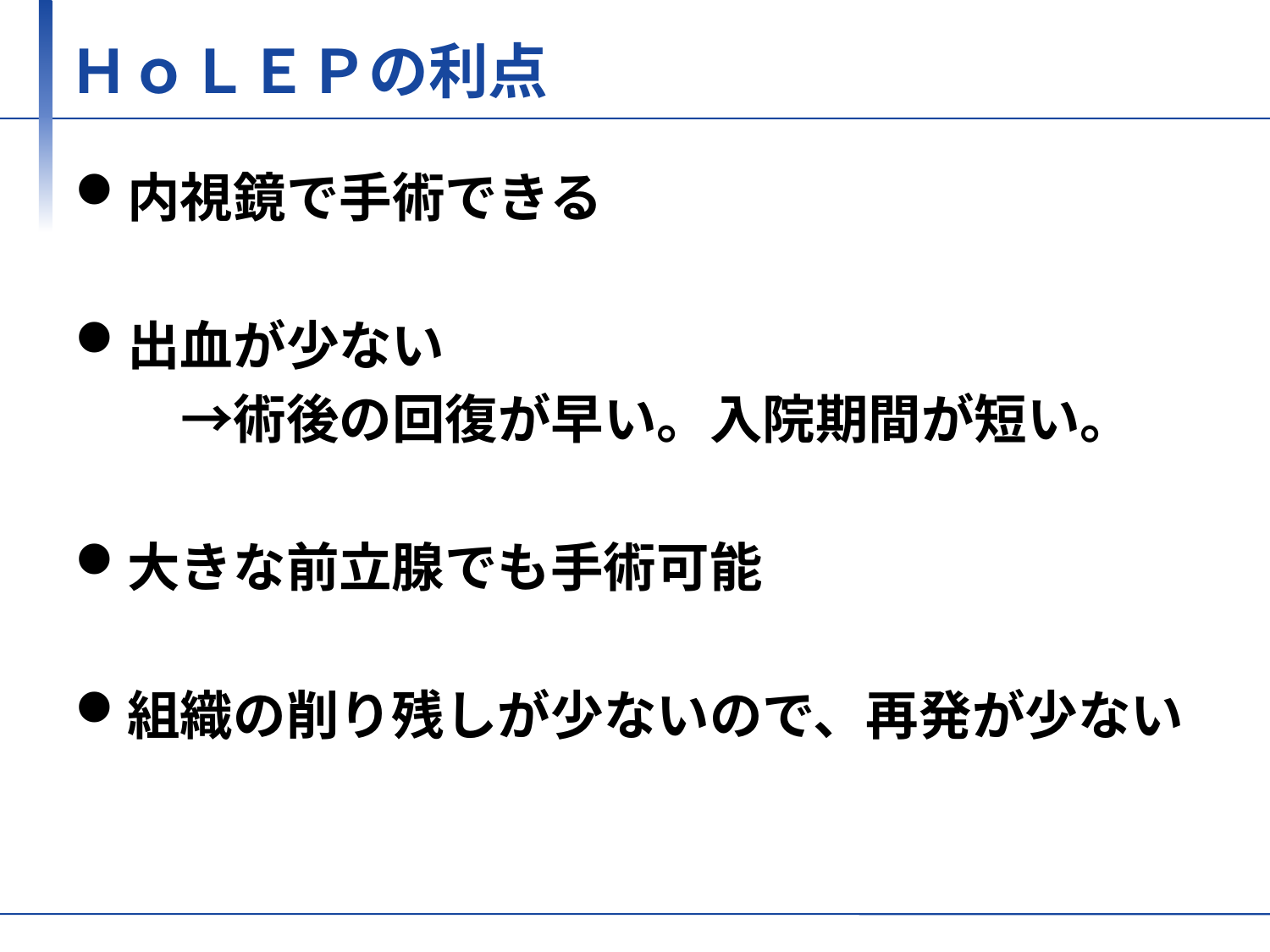

# ＨｏＬＥＰの利点
内視鏡で手術できる

出血が少ない
　　→術後の回復が早い。入院期間が短い。

大きな前立腺でも手術可能

組織の削り残しが少ないので、再発が少ない